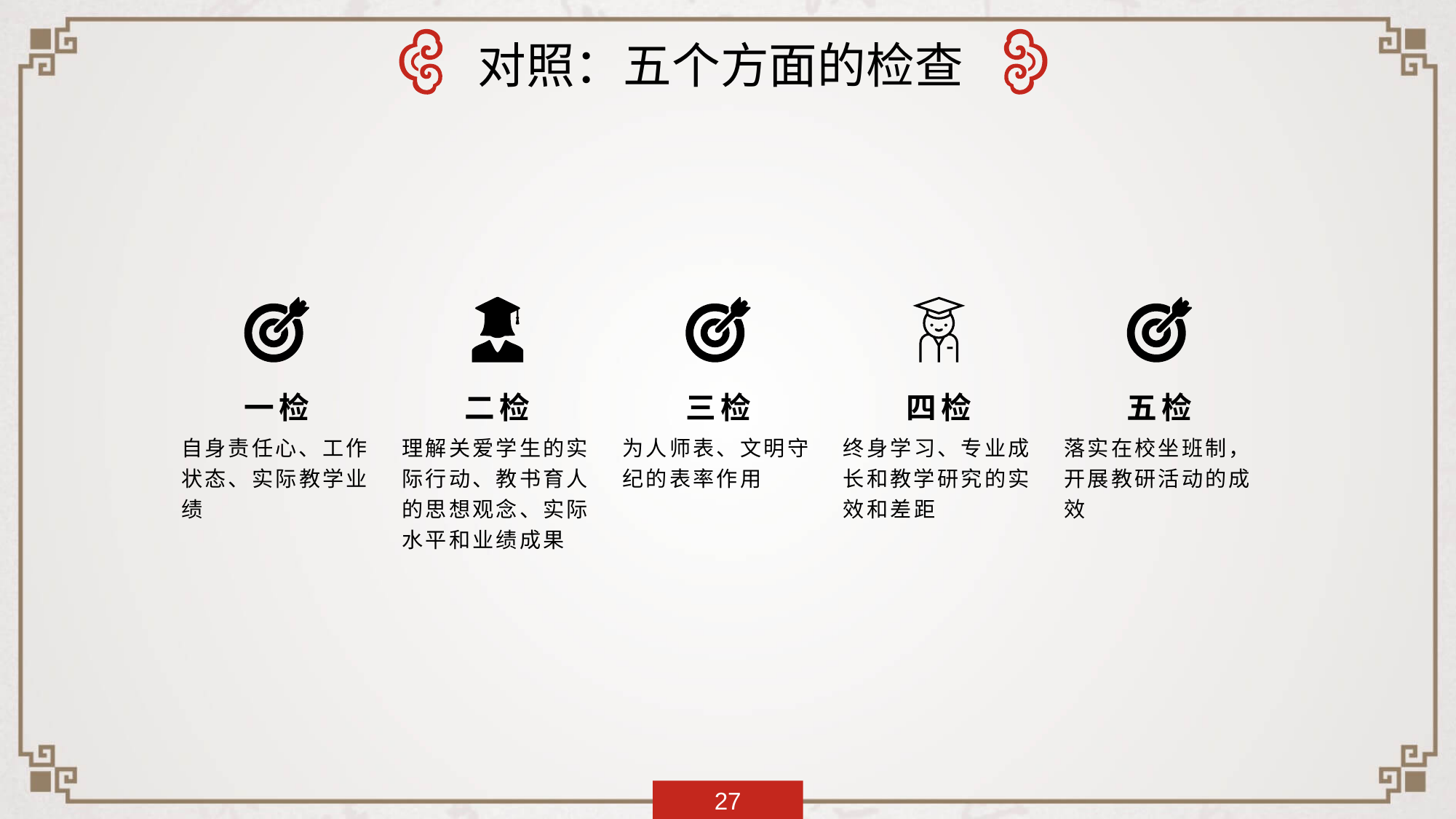

对照：五个方面的检查

一检
二检
三检
四检
五检
自身责任心、工作状态、实际教学业绩
理解关爱学生的实际行动、教书育人的思想观念、实际水平和业绩成果
为人师表、文明守纪的表率作用
终身学习、专业成长和教学研究的实效和差距
落实在校坐班制，开展教研活动的成效